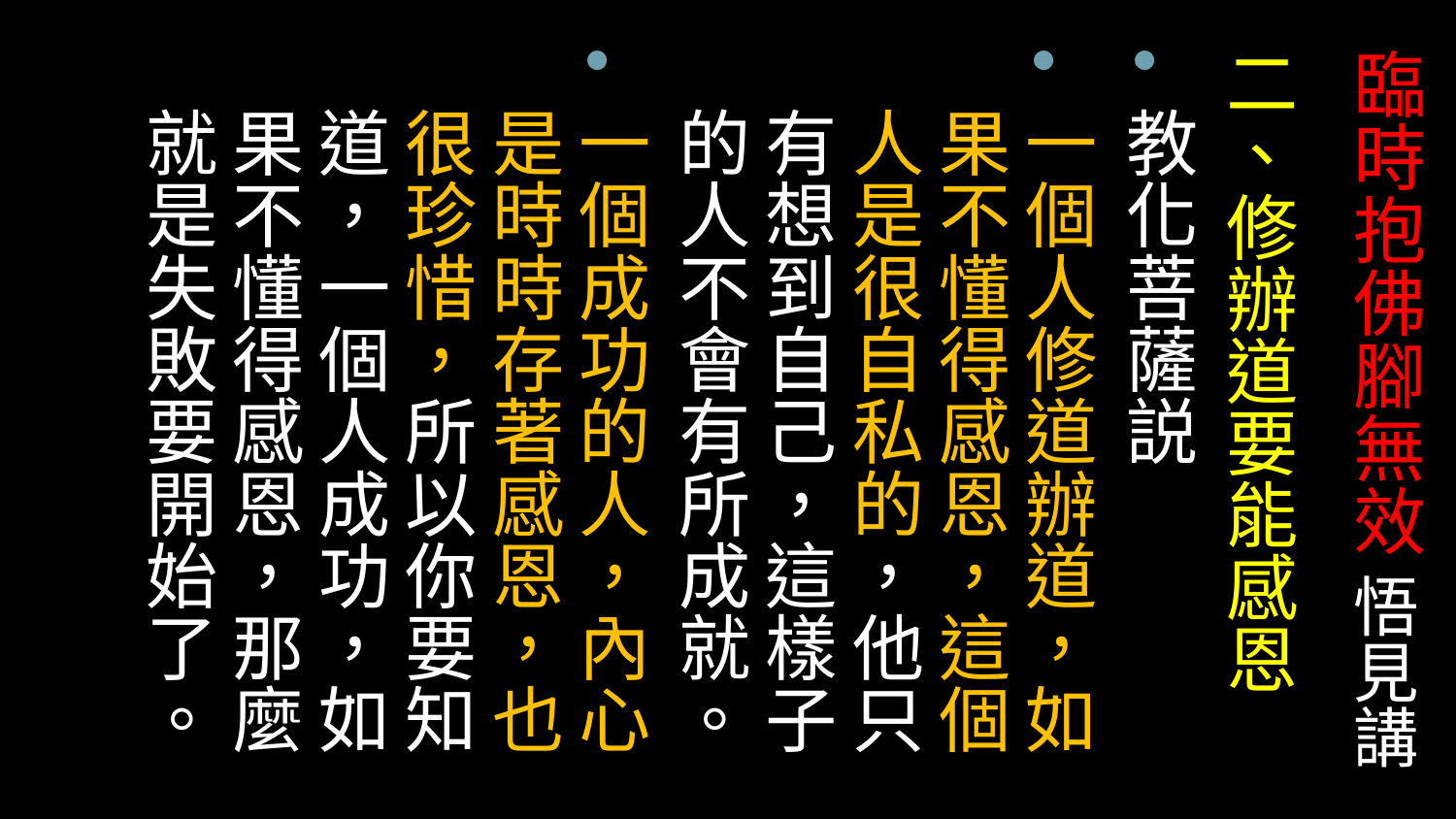

# 臨時抱佛腳無效 悟見講
二、修辦道要能感恩
教化菩薩説
一個人修道辦道，如果不懂得感恩，這個人是很自私的，他只有想到自己，這樣子的人不會有所成就。
一個成功的人，內心是時時存著感恩，也很珍惜，所以你要知道，一個人成功，如果不懂得感恩，那麼就是失敗要開始了。